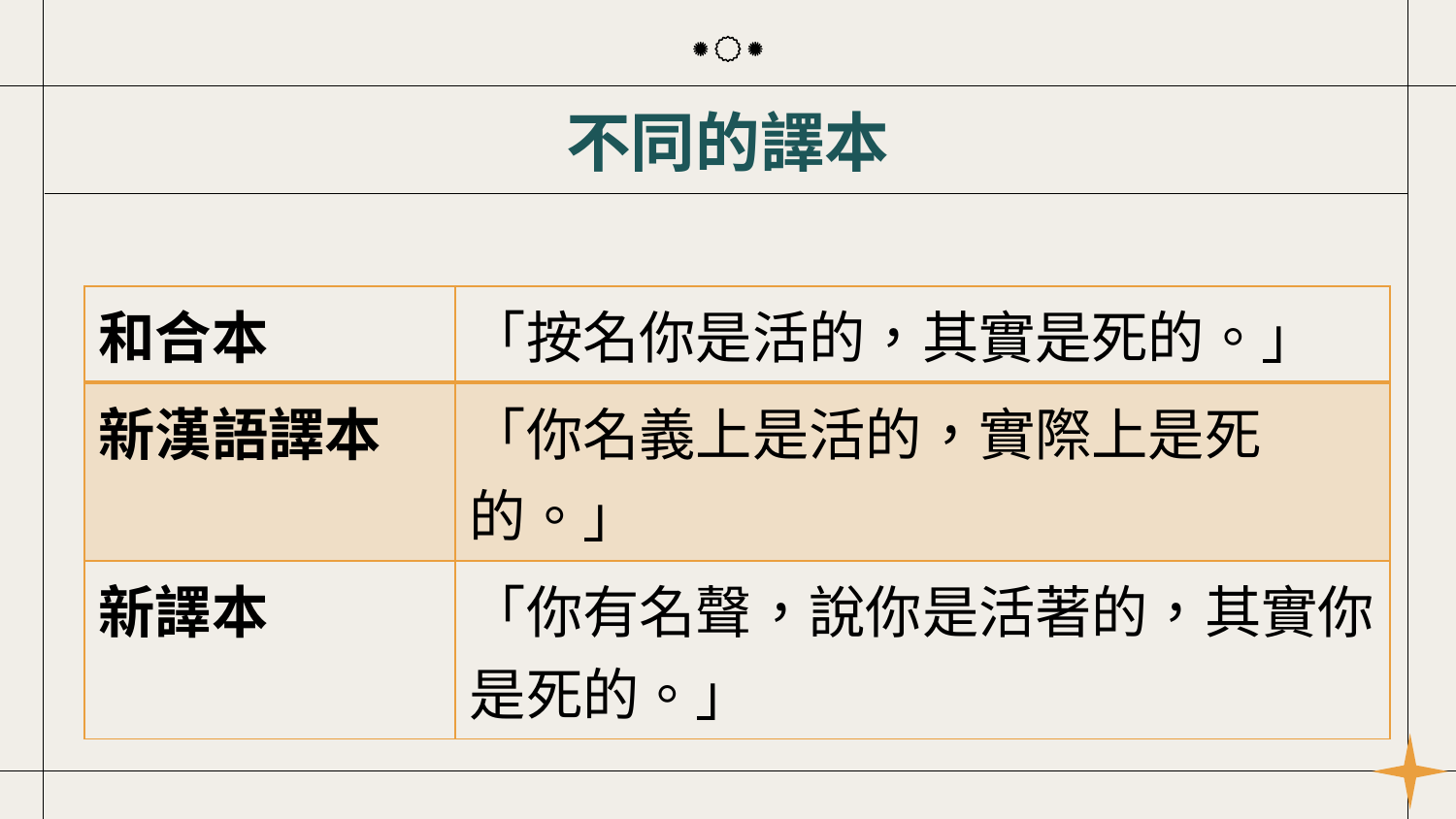

# 不同的譯本
| 和合本 | 「按名你是活的，其實是死的。」 |
| --- | --- |
| 新漢語譯本 | 「你名義上是活的，實際上是死的。」 |
| 新譯本 | 「你有名聲，說你是活著的，其實你是死的。」 |